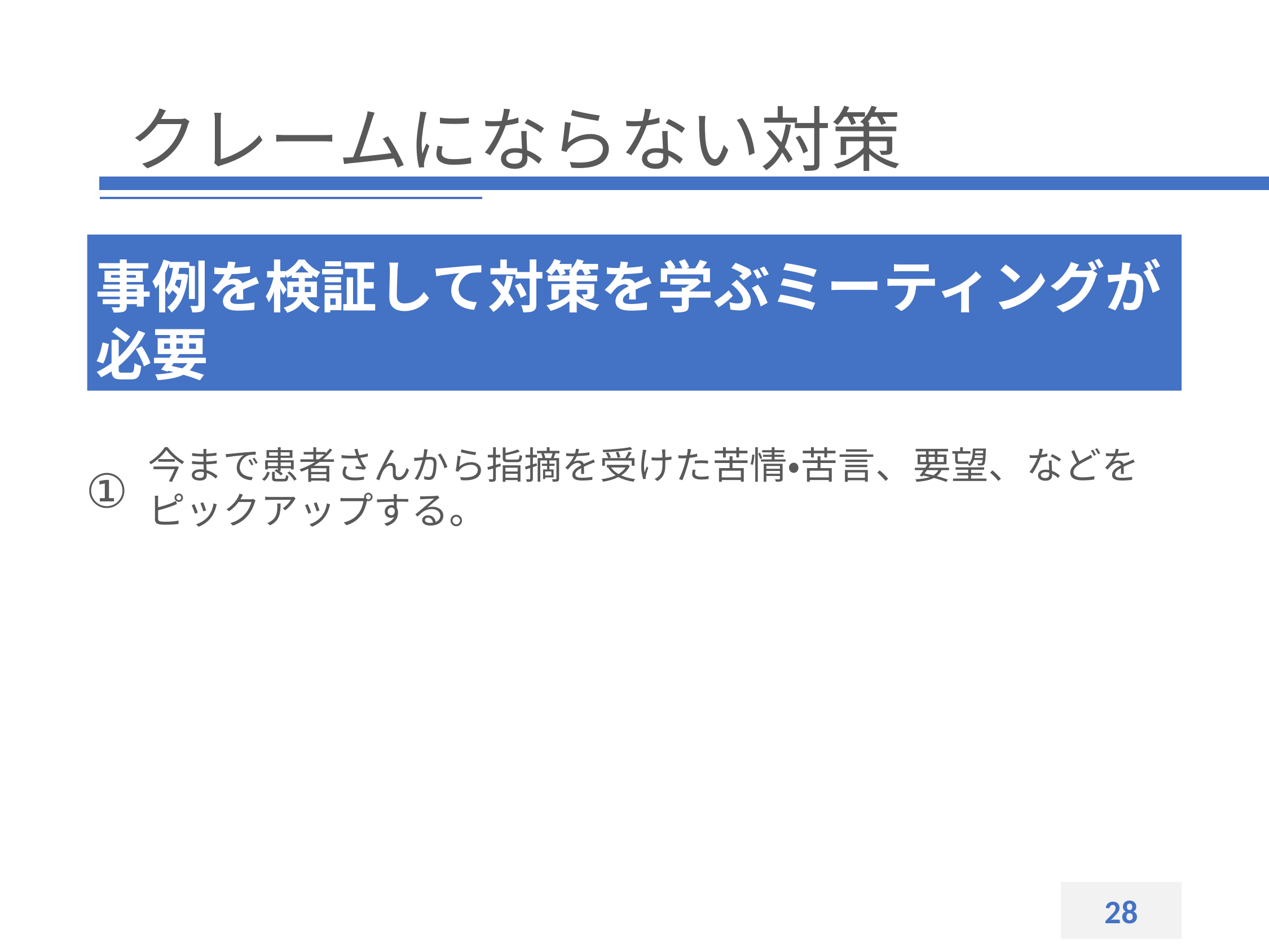

クレームにならない対策
事例を検証して対策を学ぶミーティングが必要
今まで患者さんから指摘を受けた苦情・苦言、要望、などをピックアップする。
①
28